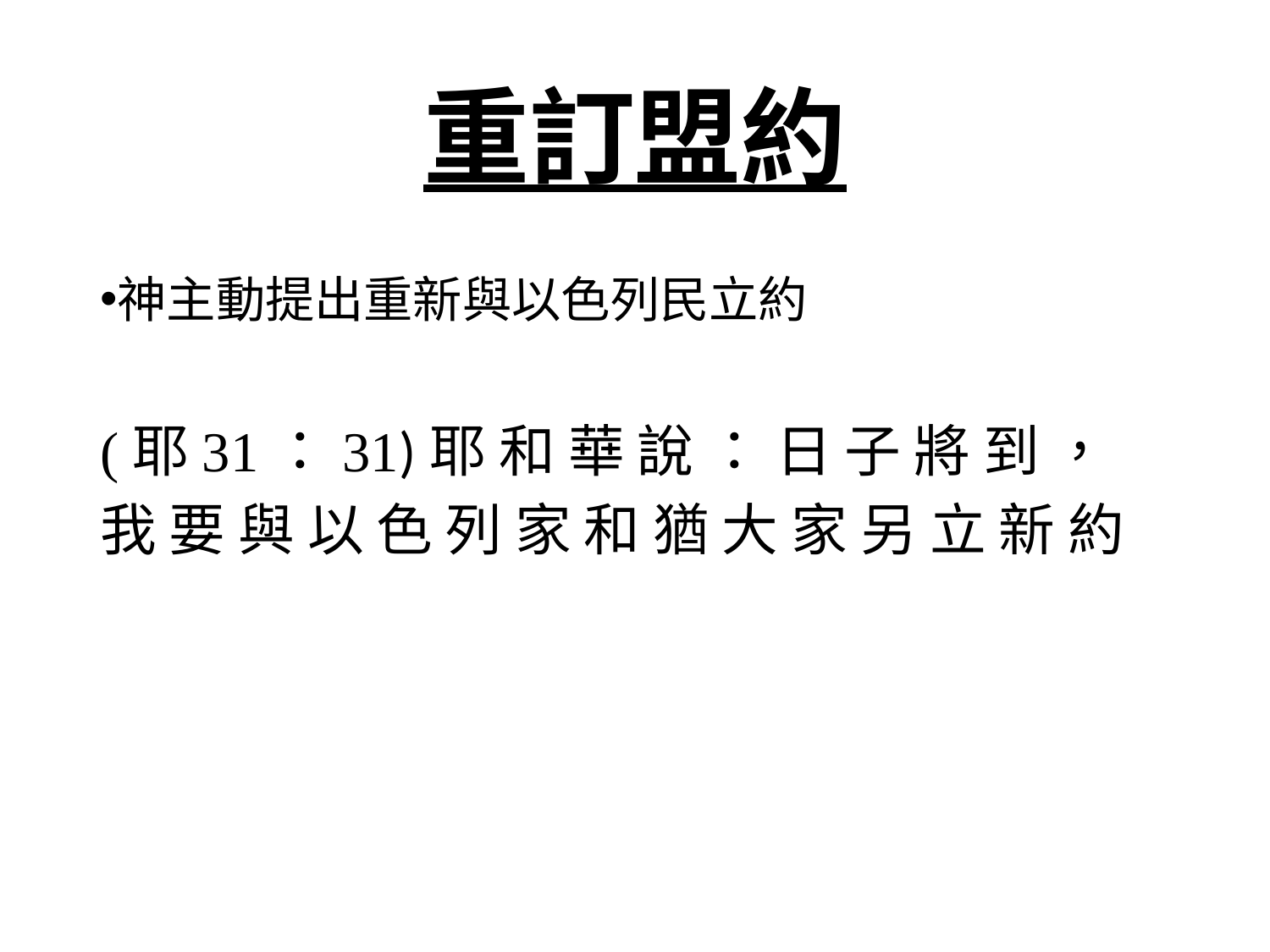

# 重訂盟約
神主動提出重新與以色列民立約

(耶31：31)耶 和 華 說 ： 日 子 將 到 ， 我 要 與 以 色 列 家 和 猶 大 家 另 立 新 約